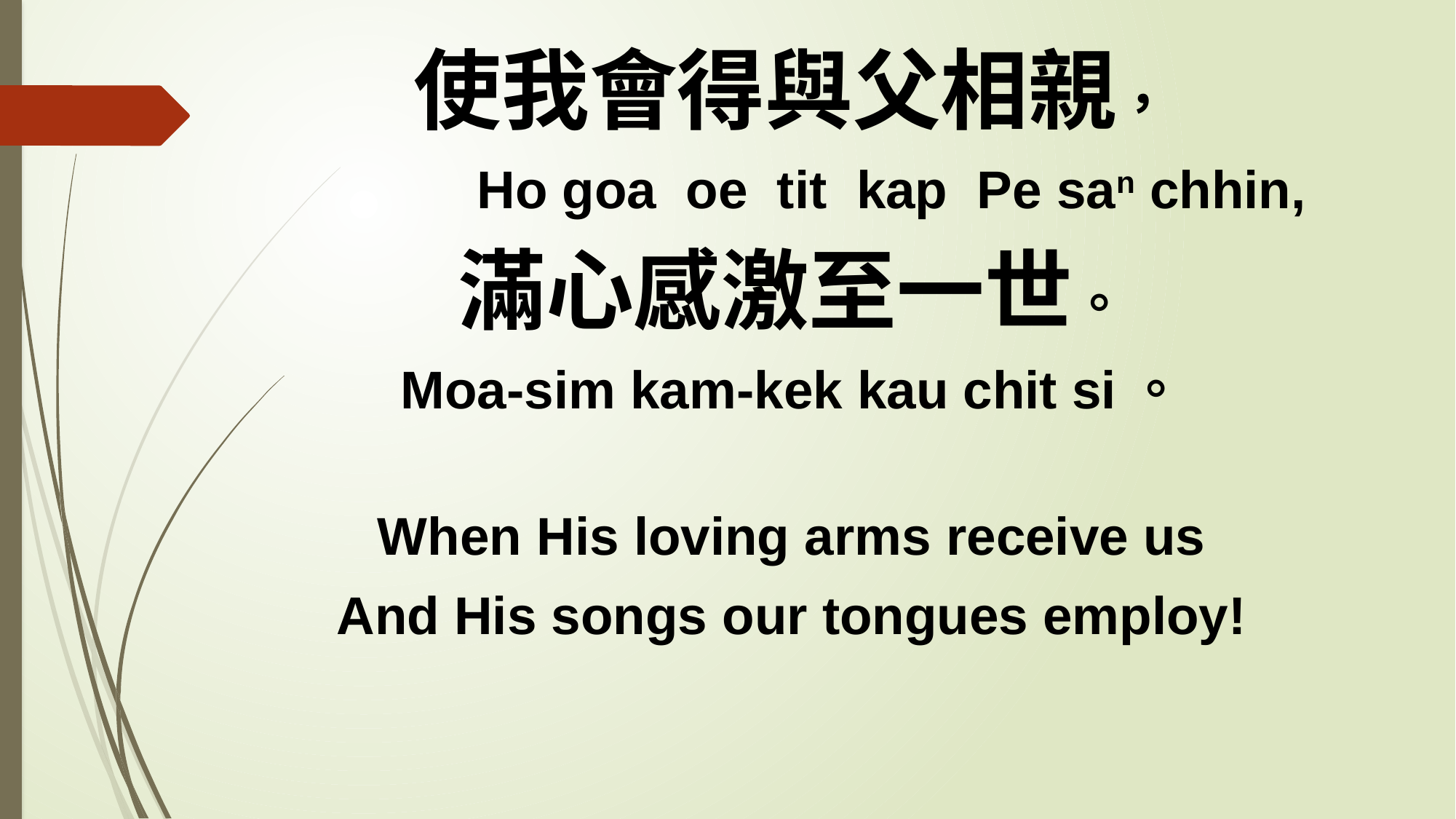

使我會得與父相親，
              Ho goa  oe  tit  kap  Pe san chhin,
滿心感激至一世。
Moa-sim kam-kek kau chit si。

When His loving arms receive us
And His songs our tongues employ!